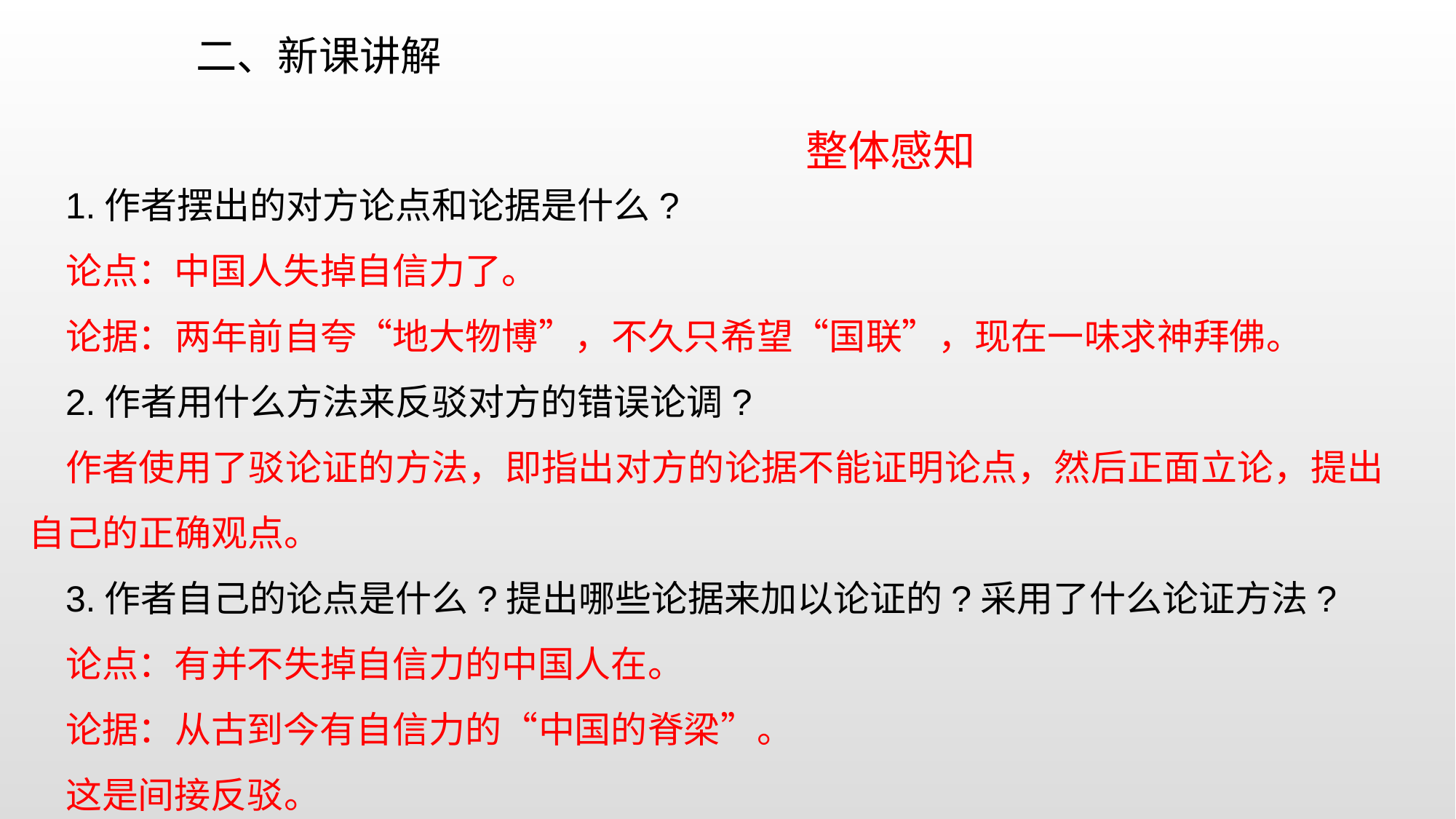

二、新课讲解

整体感知
1.作者摆出的对方论点和论据是什么?
论点：中国人失掉自信力了。
论据：两年前自夸“地大物博”，不久只希望“国联”，现在一味求神拜佛。
2.作者用什么方法来反驳对方的错误论调?
作者使用了驳论证的方法，即指出对方的论据不能证明论点，然后正面立论，提出自己的正确观点。
3.作者自己的论点是什么?提出哪些论据来加以论证的?采用了什么论证方法?
论点：有并不失掉自信力的中国人在。
论据：从古到今有自信力的“中国的脊梁”。
这是间接反驳。